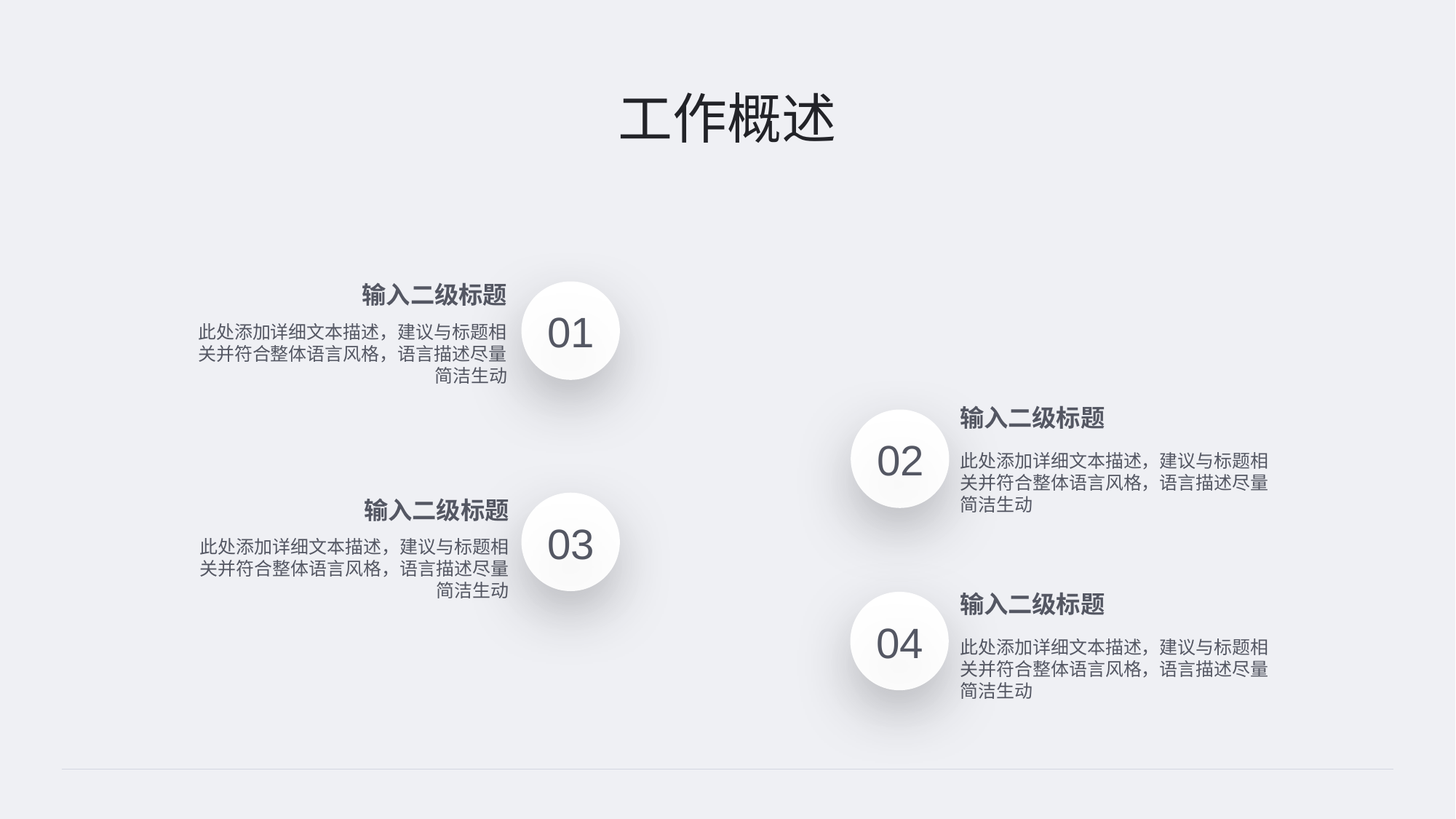

工作概述

输入二级标题
此处添加详细文本描述，建议与标题相关并符合整体语言风格，语言描述尽量简洁生动

01
输入二级标题
此处添加详细文本描述，建议与标题相关并符合整体语言风格，语言描述尽量简洁生动

02
输入二级标题
此处添加详细文本描述，建议与标题相关并符合整体语言风格，语言描述尽量简洁生动

03
输入二级标题
此处添加详细文本描述，建议与标题相关并符合整体语言风格，语言描述尽量简洁生动

04